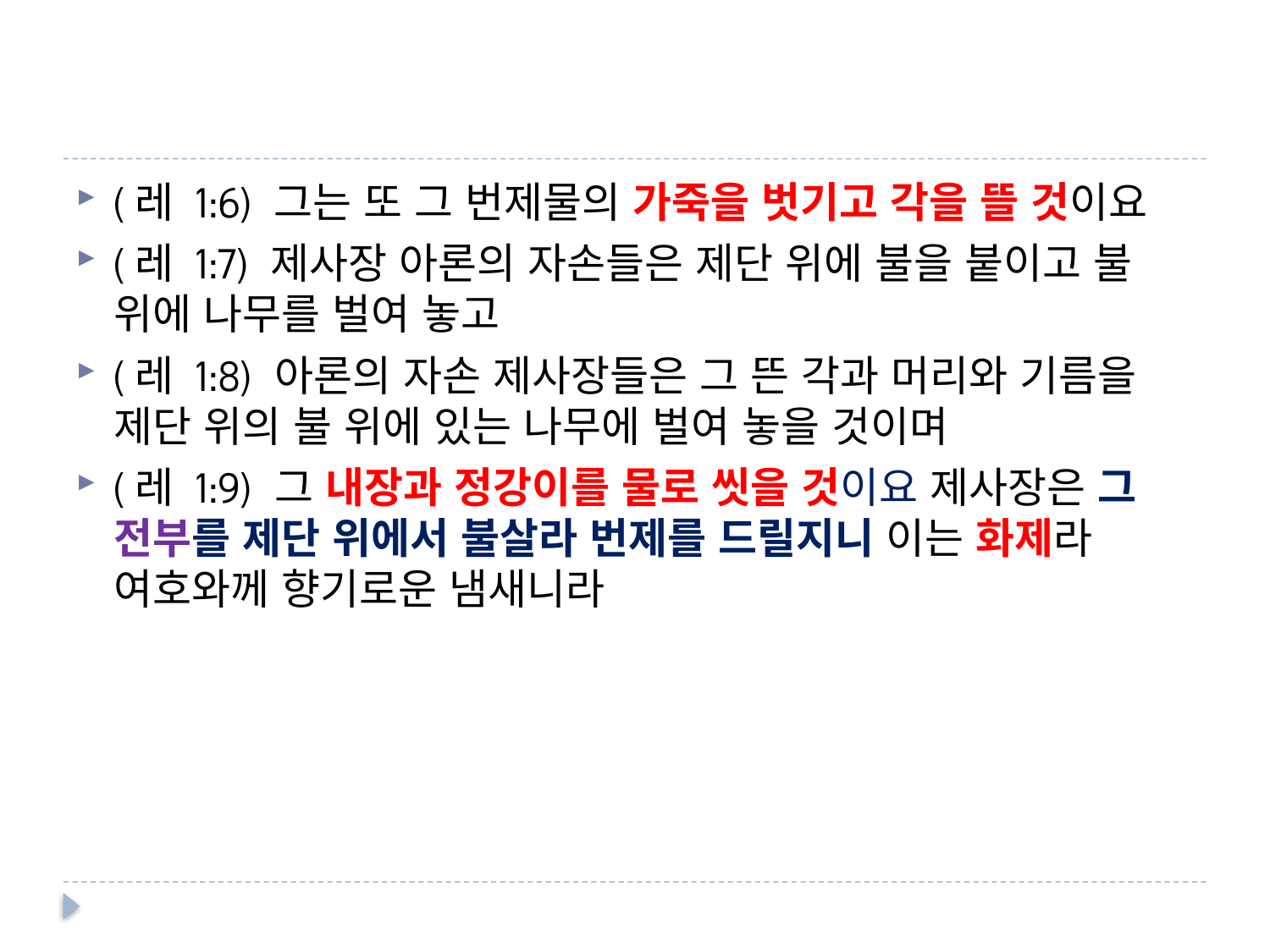

#
(레 1:6) 그는 또 그 번제물의 가죽을 벗기고 각을 뜰 것이요
(레 1:7) 제사장 아론의 자손들은 제단 위에 불을 붙이고 불 위에 나무를 벌여 놓고
(레 1:8) 아론의 자손 제사장들은 그 뜬 각과 머리와 기름을 제단 위의 불 위에 있는 나무에 벌여 놓을 것이며
(레 1:9) 그 내장과 정강이를 물로 씻을 것이요 제사장은 그 전부를 제단 위에서 불살라 번제를 드릴지니 이는 화제라 여호와께 향기로운 냄새니라